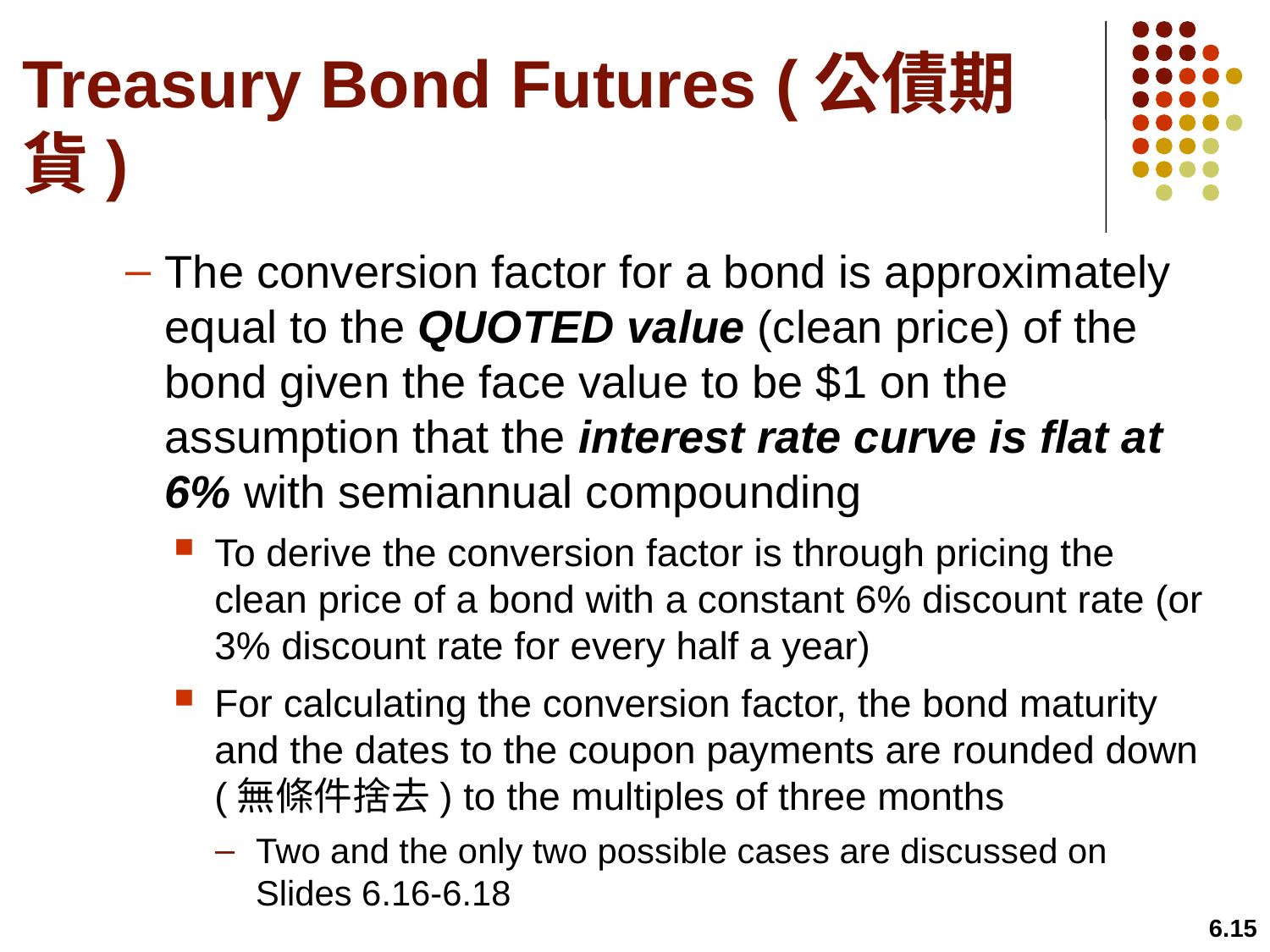

# Treasury Bond Futures (公債期貨)
The conversion factor for a bond is approximately equal to the QUOTED value (clean price) of the bond given the face value to be $1 on the assumption that the interest rate curve is flat at 6% with semiannual compounding
To derive the conversion factor is through pricing the clean price of a bond with a constant 6% discount rate (or 3% discount rate for every half a year)
For calculating the conversion factor, the bond maturity and the dates to the coupon payments are rounded down (無條件捨去) to the multiples of three months
Two and the only two possible cases are discussed on Slides 6.16-6.18
6.15